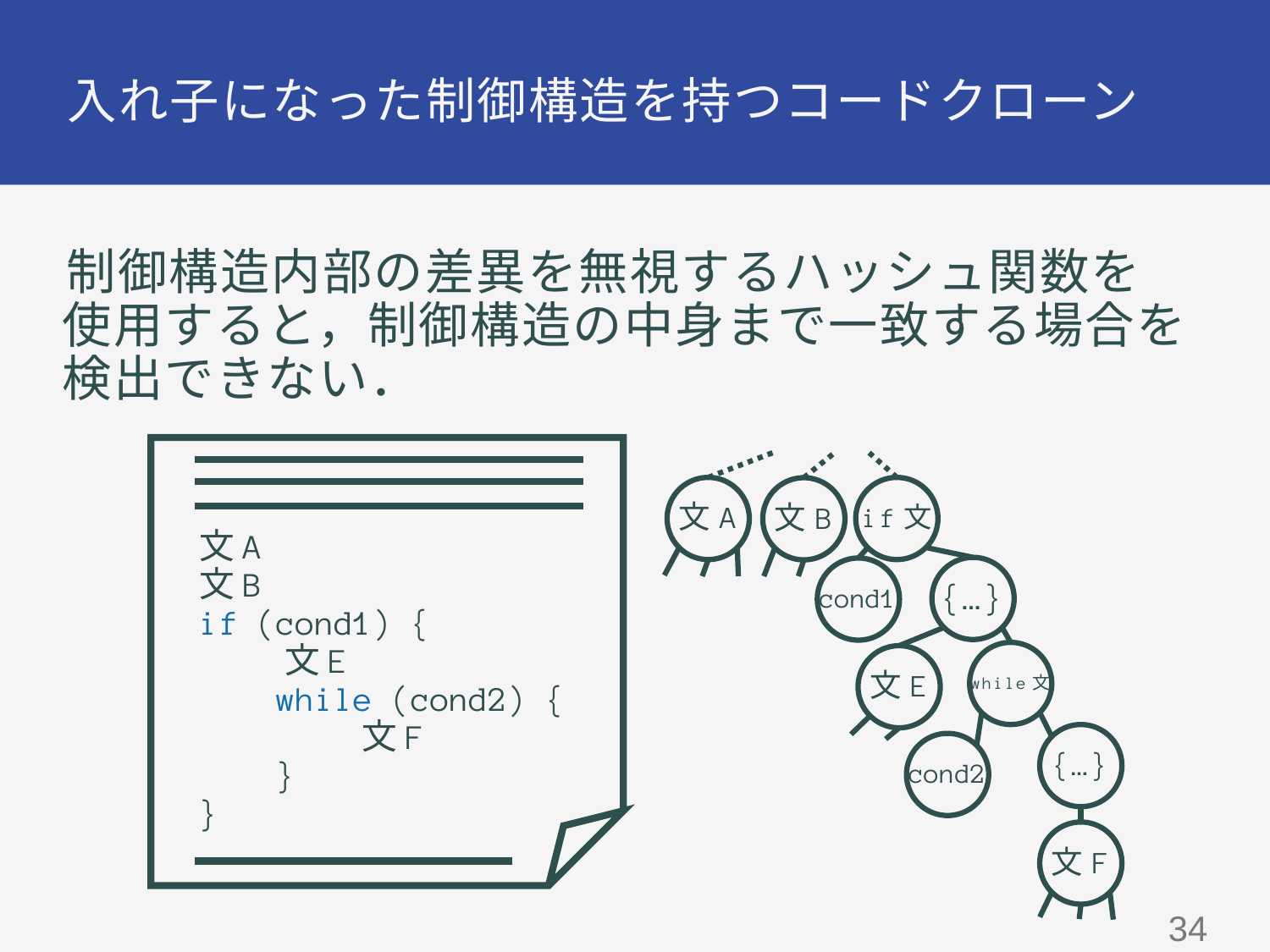

# 入れ子になった制御構造を持つコードクローン
制御構造内部の差異を無視するハッシュ関数を
使用すると，制御構造の中身まで一致する場合を
検出できない．

文A
文B
if (cond1) {
    文E
    while (cond2) {
        文F
    }
}
文A
if文
{…}
cond1
while文
文E
{…}
cond2
文F
文B
34
if文
{…}
cond
文F
文H
文G
51
if文
{…}
cond
while文
文E
{…}
cond
文G